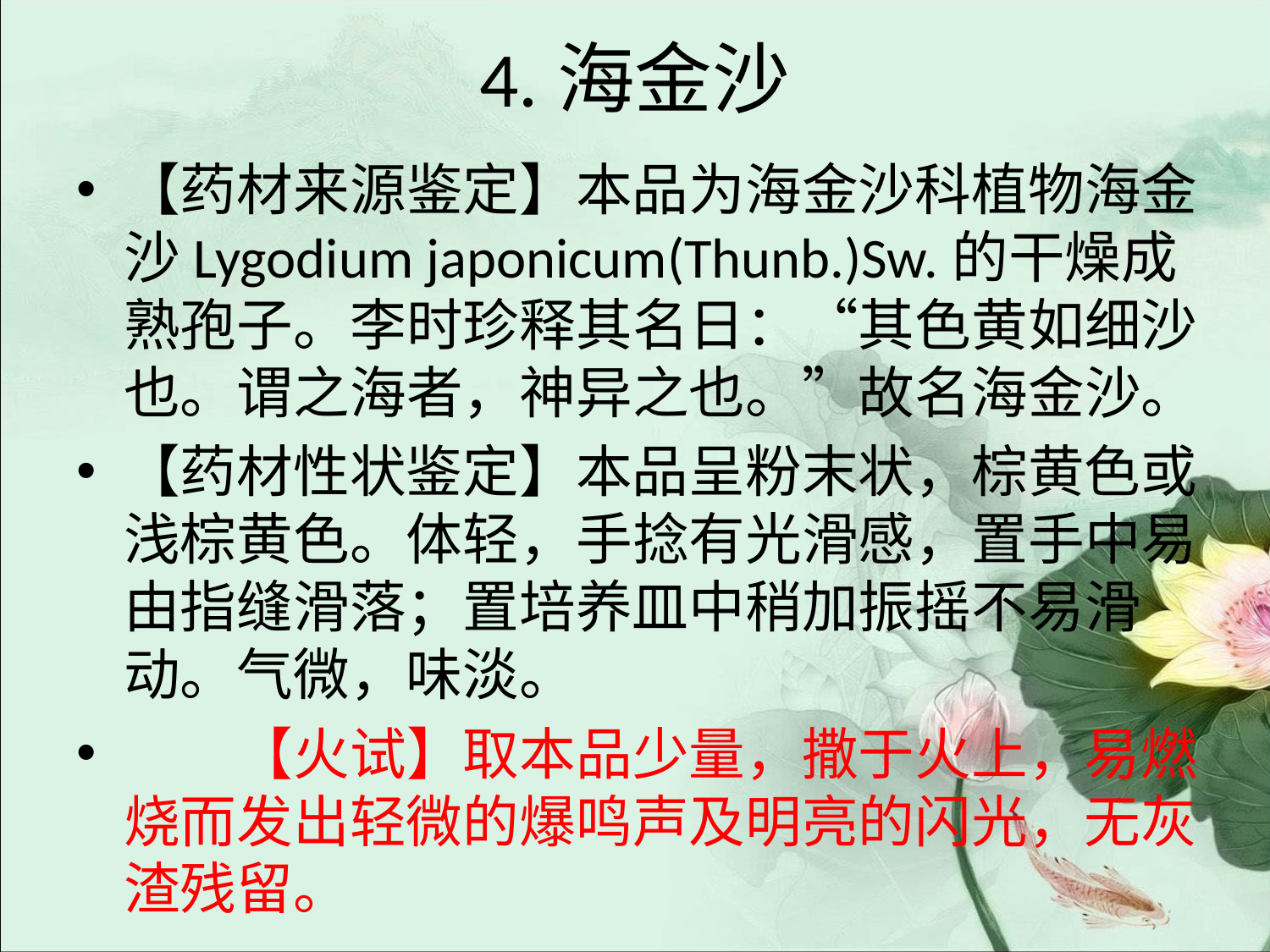

# 4.海金沙
【药材来源鉴定】本品为海金沙科植物海金沙Lygodium japonicum(Thunb.)Sw.的干燥成熟孢子。李时珍释其名日：“其色黄如细沙也。谓之海者，神异之也。”故名海金沙。
【药材性状鉴定】本品呈粉末状，棕黄色或浅棕黄色。体轻，手捻有光滑感，置手中易由指缝滑落；置培养皿中稍加振摇不易滑动。气微，味淡。
　　【火试】取本品少量，撒于火上，易燃烧而发出轻微的爆鸣声及明亮的闪光，无灰渣残留。